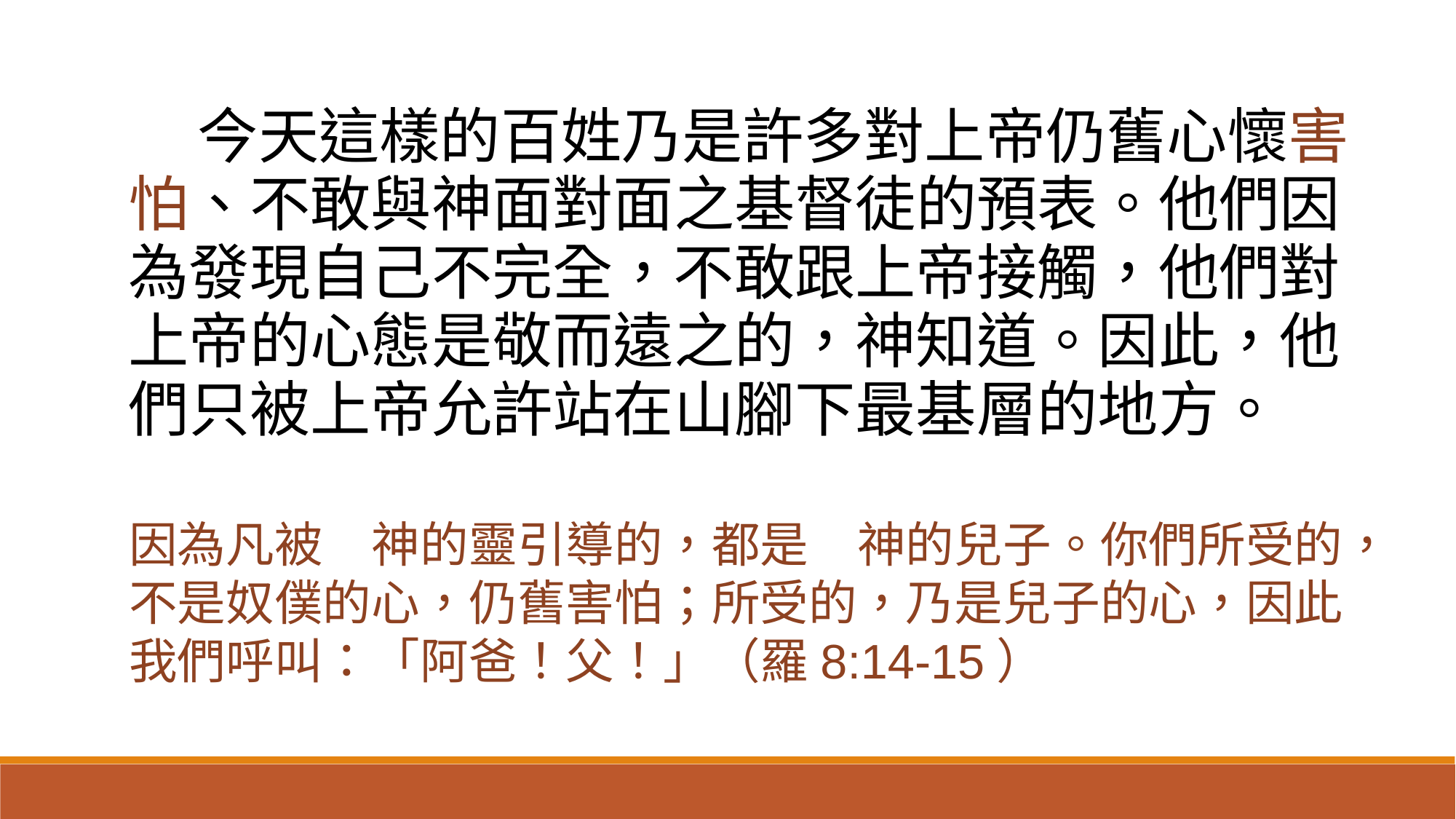

今天這樣的百姓乃是許多對上帝仍舊心懷害怕、不敢與神面對面之基督徒的預表。他們因為發現自己不完全，不敢跟上帝接觸，他們對上帝的心態是敬而遠之的，神知道。因此，他們只被上帝允許站在山腳下最基層的地方。
因為凡被　神的靈引導的，都是　神的兒子。你們所受的，不是奴僕的心，仍舊害怕；所受的，乃是兒子的心，因此我們呼叫：「阿爸！父！」（羅8:14-15）